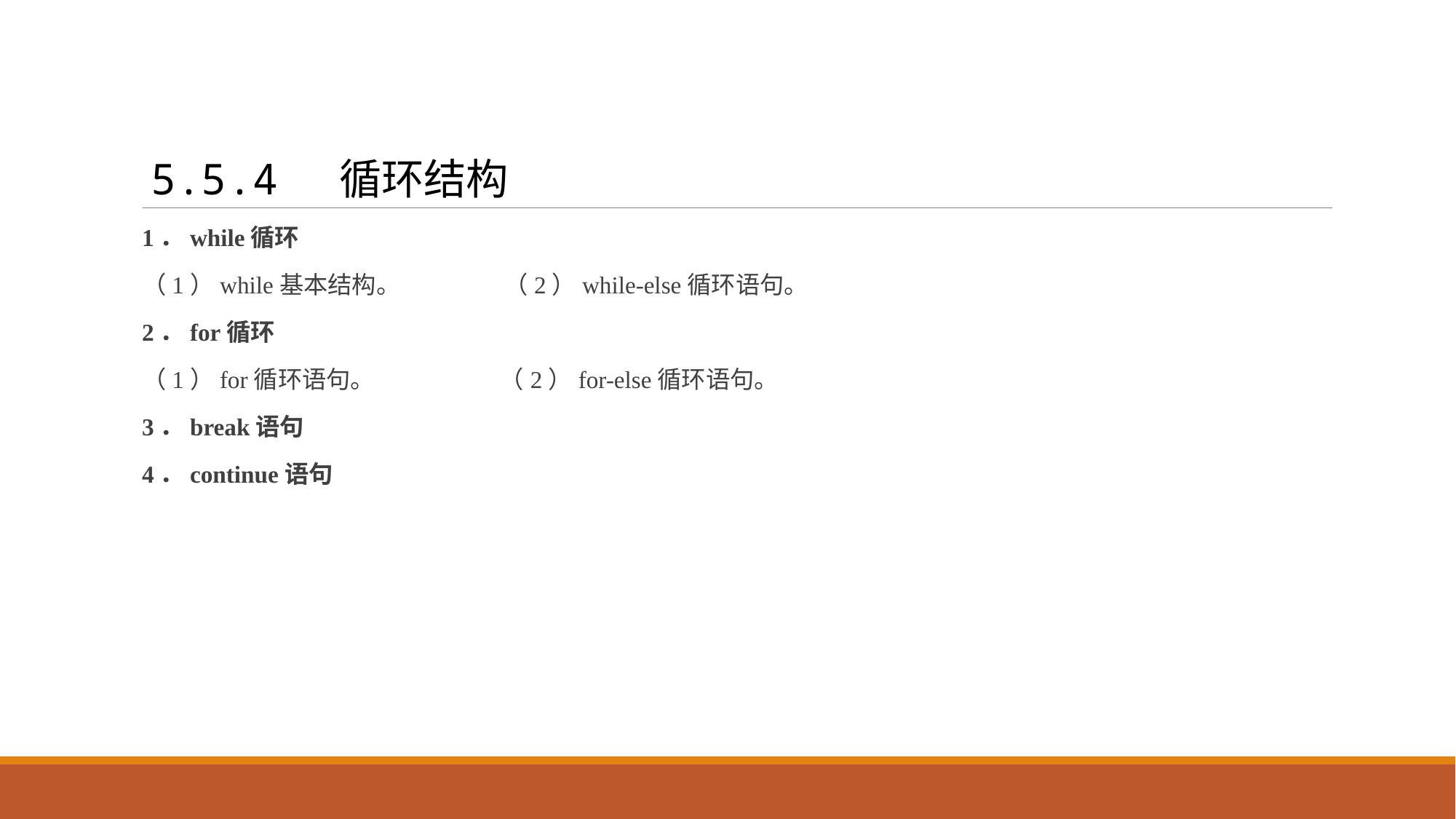

5.5.4  循环结构
1．while循环
（1）while基本结构。                   （2）while-else循环语句。
2．for循环
（1）for循环语句。                       （2）for-else循环语句。
3．break语句
4．continue语句